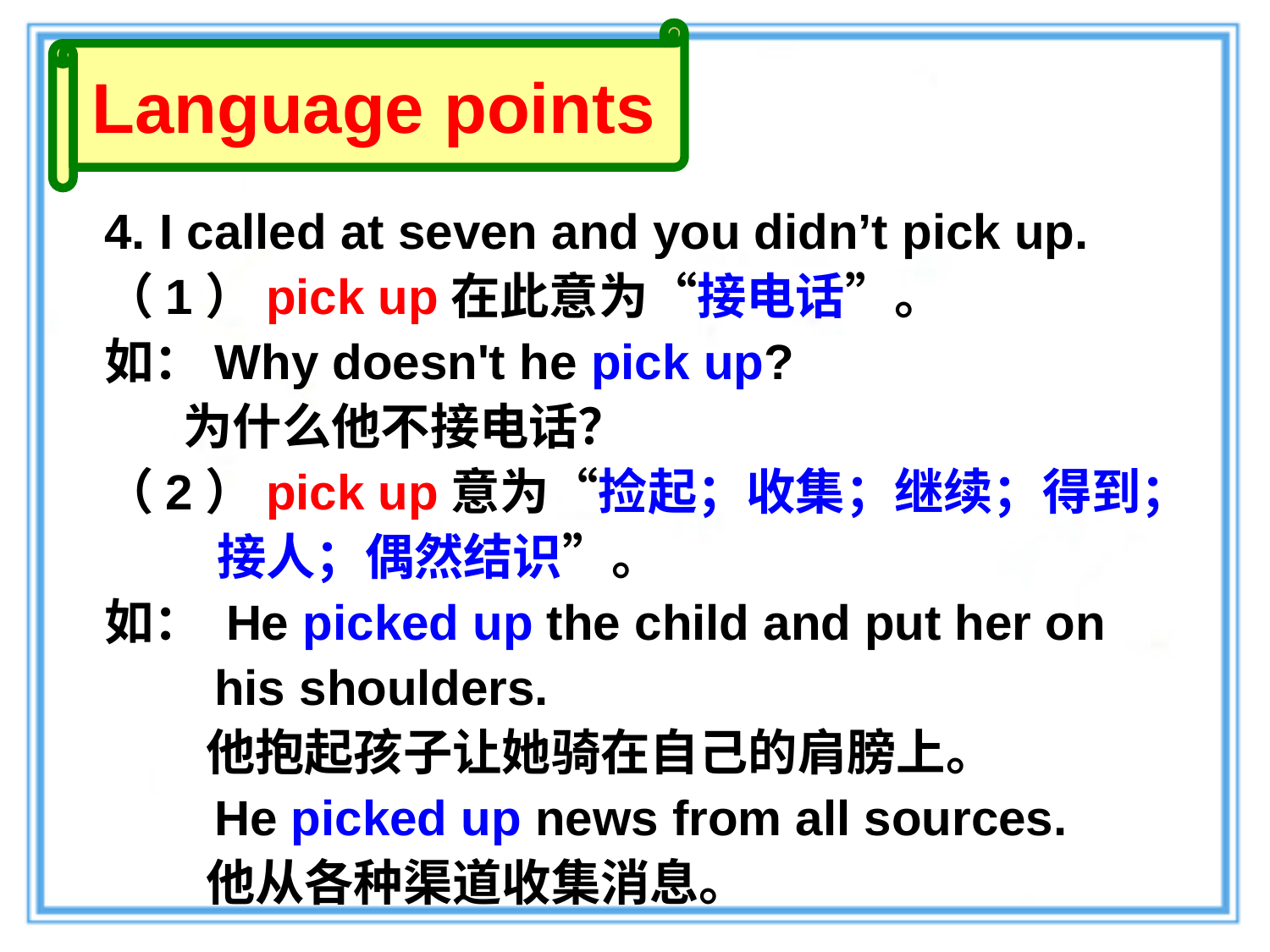

Language points
4. I called at seven and you didn’t pick up.
（1）pick up在此意为“接电话”。
如：Why doesn't he pick up?
      为什么他不接电话？
（2）pick up意为“捡起；收集；继续；得到；
         接人；偶然结识”。
如： He picked up the child and put her on
        his shoulders.
        他抱起孩子让她骑在自己的肩膀上。
        He picked up news from all sources.
        他从各种渠道收集消息。